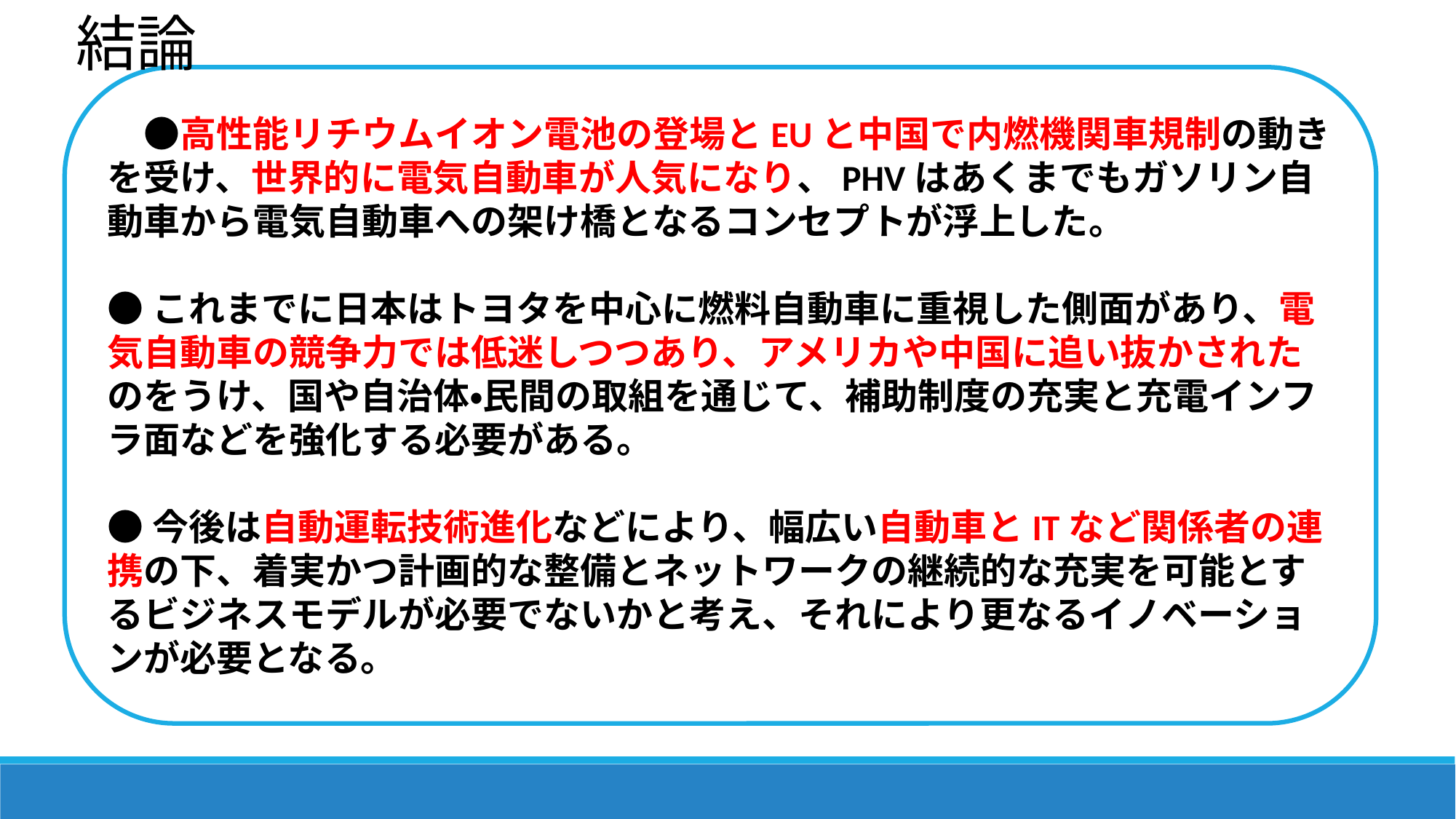

結論
　●高性能リチウムイオン電池の登場とEUと中国で内燃機関車規制の動きを受け、世界的に電気自動車が人気になり、PHVはあくまでもガソリン自動車から電気自動車への架け橋となるコンセプトが浮上した。

●これまでに日本はトヨタを中心に燃料自動車に重視した側面があり、電気自動車の競争力では低迷しつつあり、アメリカや中国に追い抜かされたのをうけ、国や自治体・民間の取組を通じて、補助制度の充実と充電インフラ面などを強化する必要がある。

●今後は自動運転技術進化などにより、幅広い自動車とITなど関係者の連携の下、着実かつ計画的な整備とネットワークの継続的な充実を可能とするビジネスモデルが必要でないかと考え、それにより更なるイノベーションが必要となる。